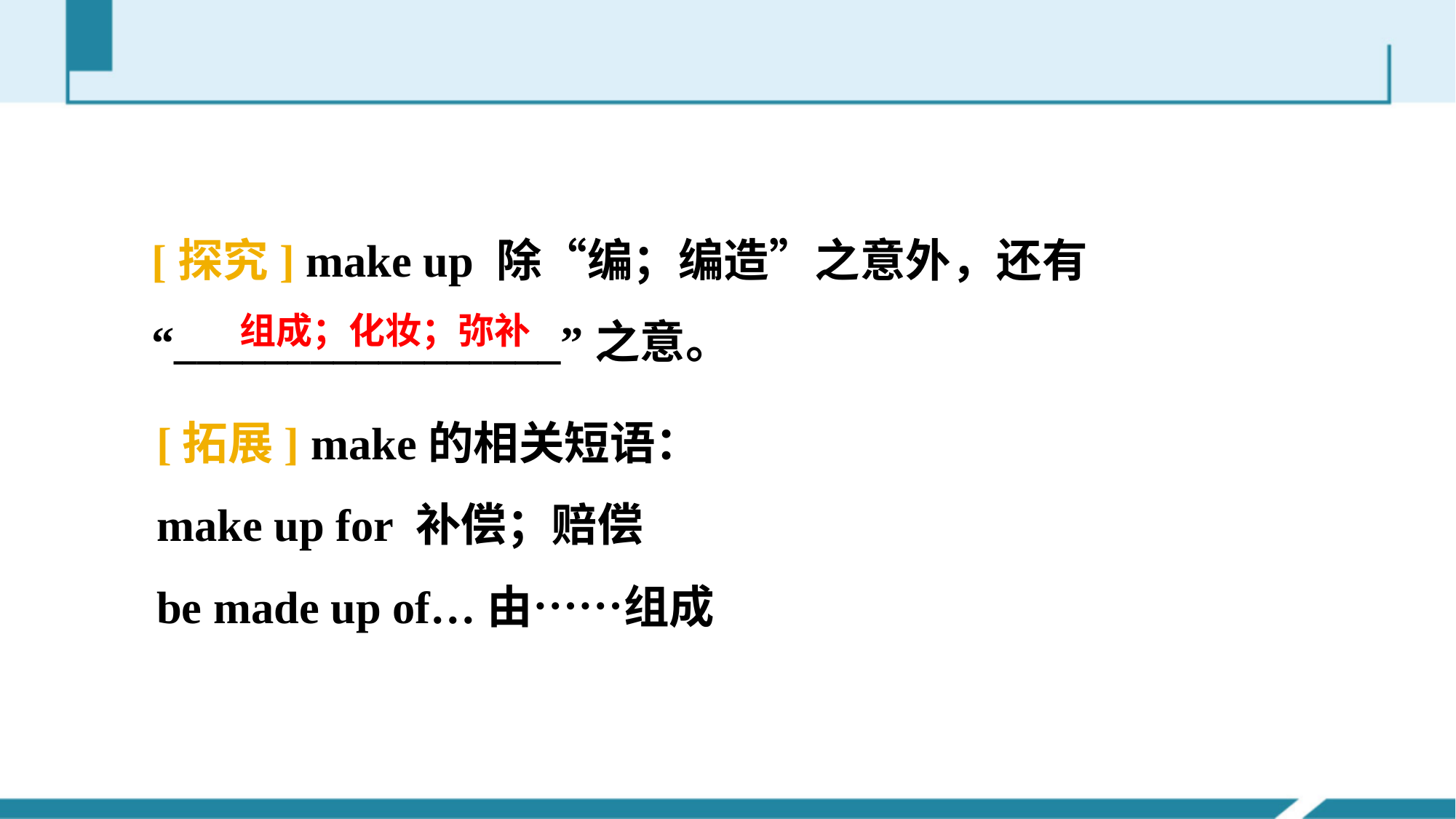

[探究] make up 除“编；编造”之意外，还有
“_________________”之意。
组成；化妆；弥补
[拓展] make的相关短语：
make up for 补偿；赔偿
be made up of…由……组成